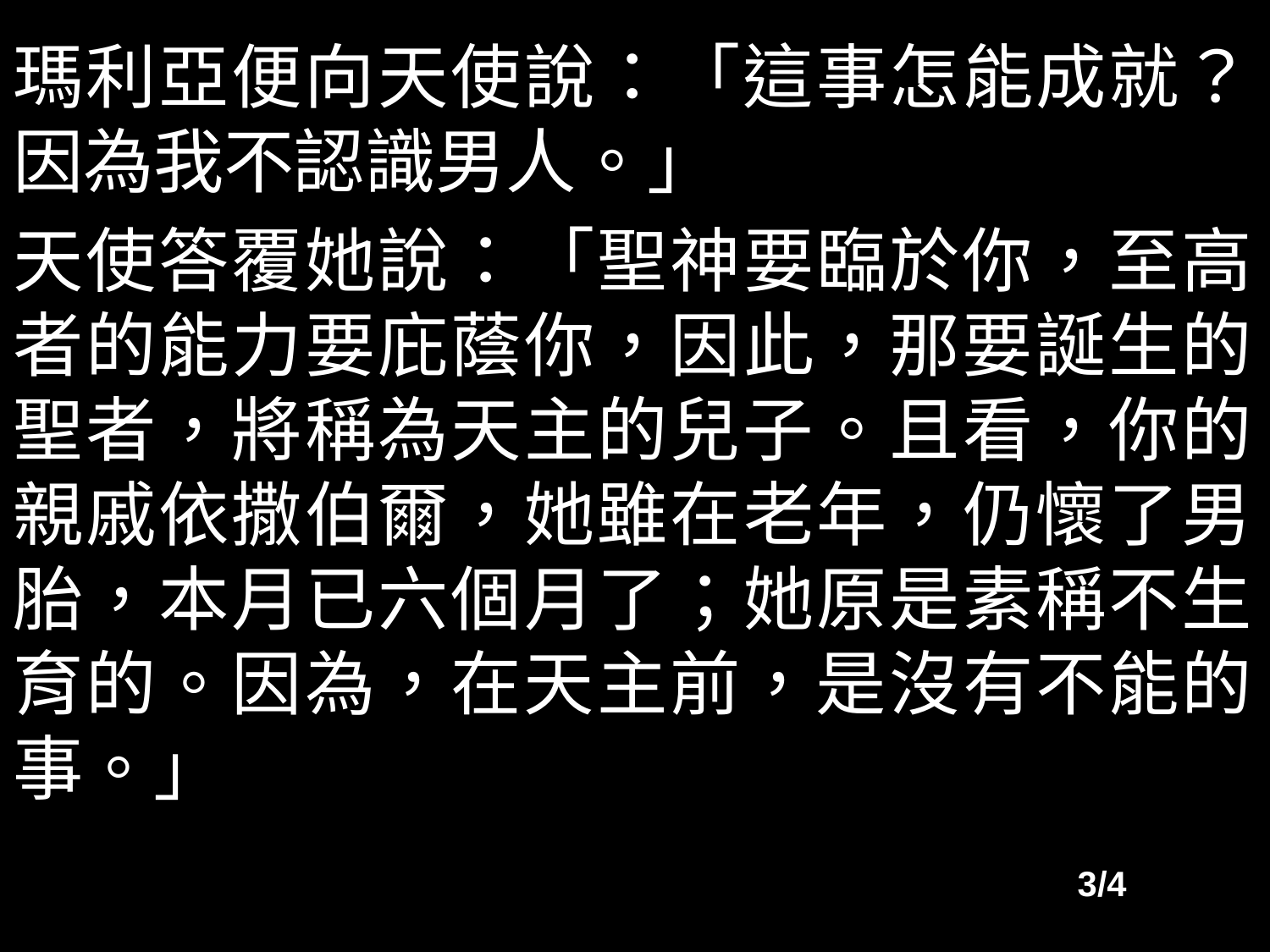

瑪利亞便向天使說：「這事怎能成就？因為我不認識男人。」
天使答覆她說：「聖神要臨於你，至高者的能力要庇蔭你，因此，那要誕生的聖者，將稱為天主的兒子。且看，你的親戚依撒伯爾，她雖在老年，仍懷了男胎，本月已六個月了；她原是素稱不生育的。因為，在天主前，是沒有不能的事。」
3/4